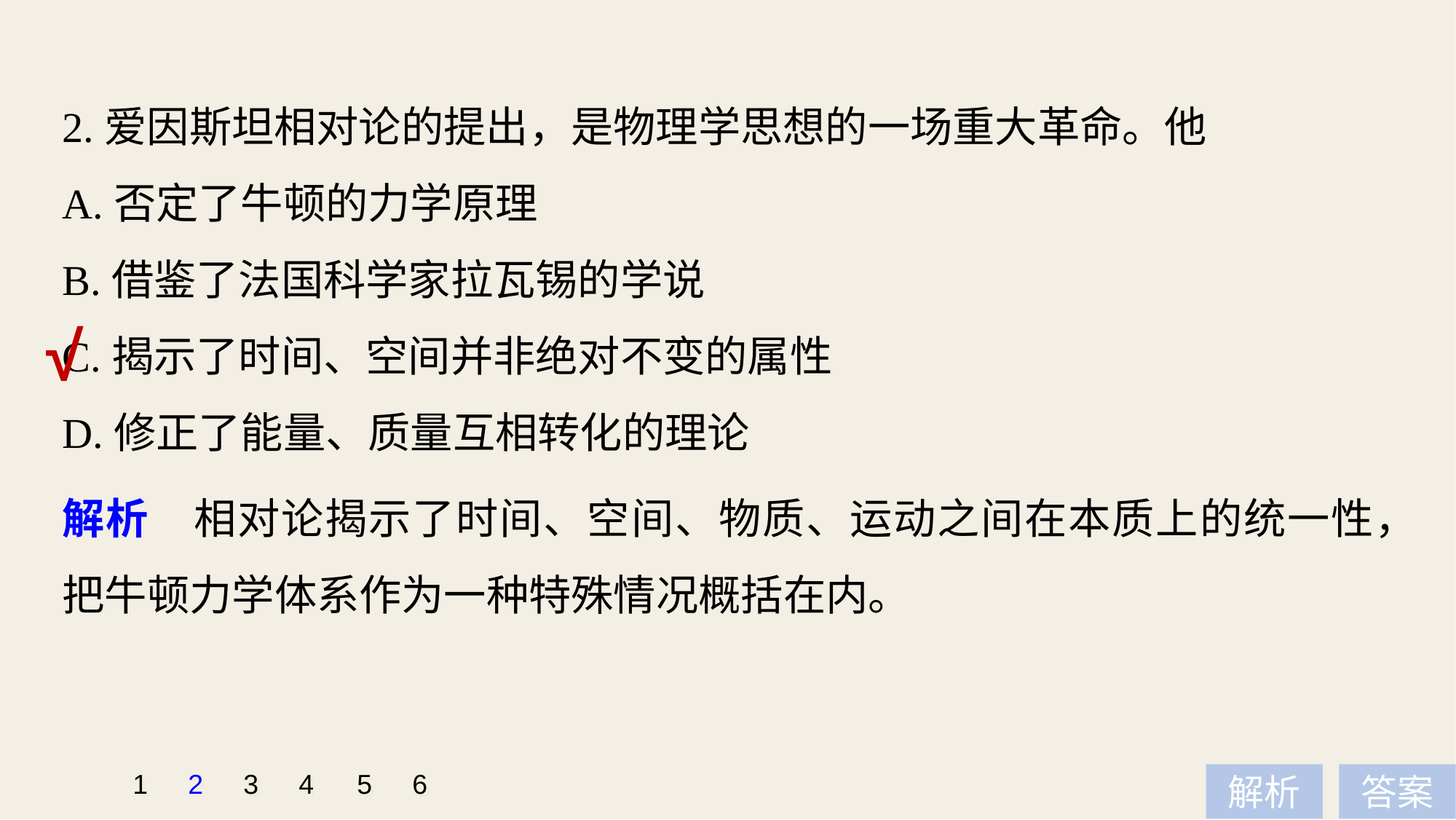

2.爱因斯坦相对论的提出，是物理学思想的一场重大革命。他
A.否定了牛顿的力学原理
B.借鉴了法国科学家拉瓦锡的学说
C.揭示了时间、空间并非绝对不变的属性
D.修正了能量、质量互相转化的理论
√
解析　相对论揭示了时间、空间、物质、运动之间在本质上的统一性，把牛顿力学体系作为一种特殊情况概括在内。
1
2
3
4
5
6
解析
答案